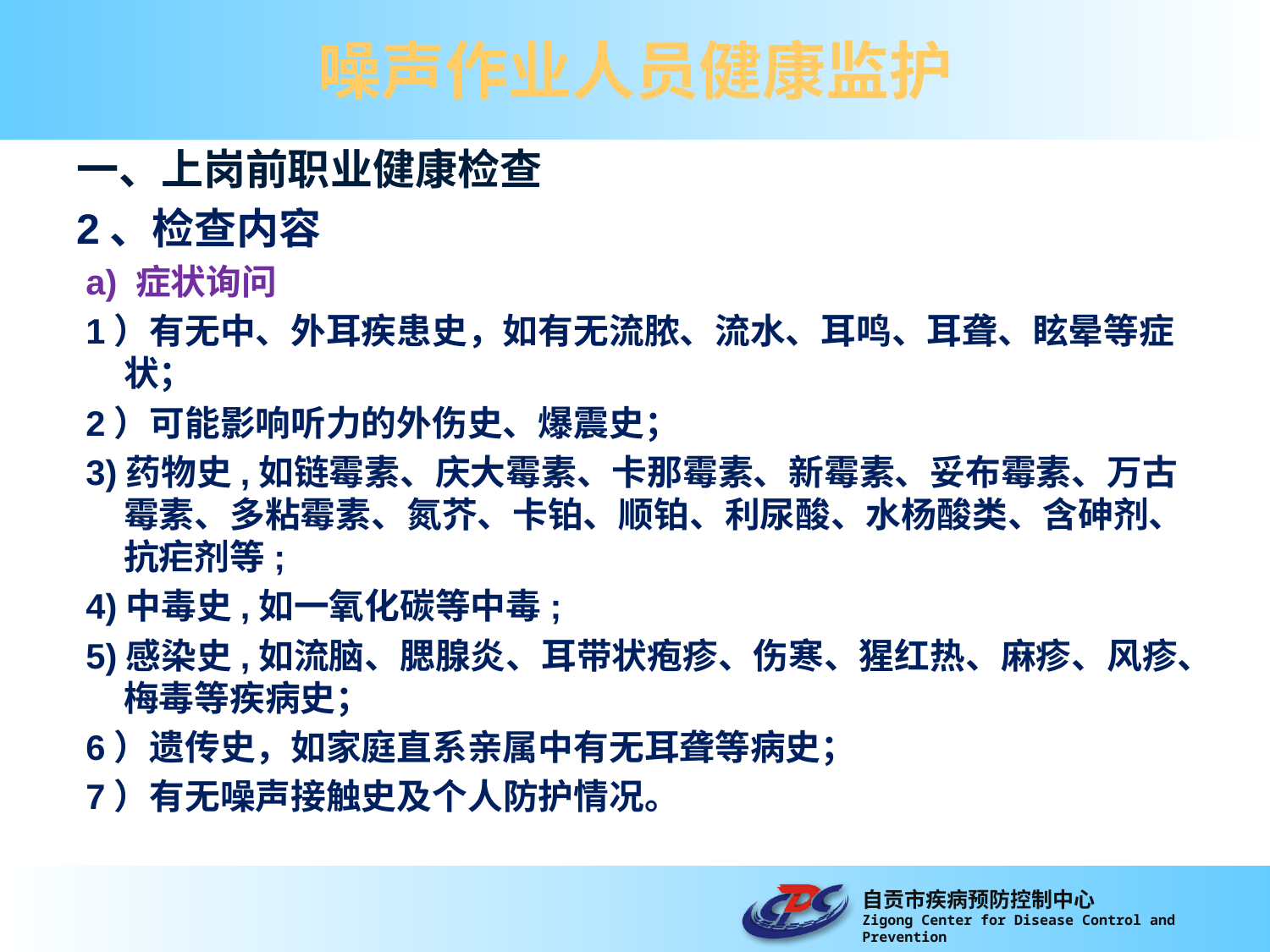

# 噪声作业人员健康监护
一、上岗前职业健康检查
2、检查内容
 a) 症状询问
 1）有无中、外耳疾患史，如有无流脓、流水、耳鸣、耳聋、眩晕等症状；
 2）可能影响听力的外伤史、爆震史；
 3)药物史,如链霉素、庆大霉素、卡那霉素、新霉素、妥布霉素、万古霉素、多粘霉素、氮芥、卡铂、顺铂、利尿酸、水杨酸类、含砷剂、抗疟剂等;
 4)中毒史,如一氧化碳等中毒;
 5)感染史,如流脑、腮腺炎、耳带状疱疹、伤寒、猩红热、麻疹、风疹、梅毒等疾病史；
 6）遗传史，如家庭直系亲属中有无耳聋等病史；
 7）有无噪声接触史及个人防护情况。
85